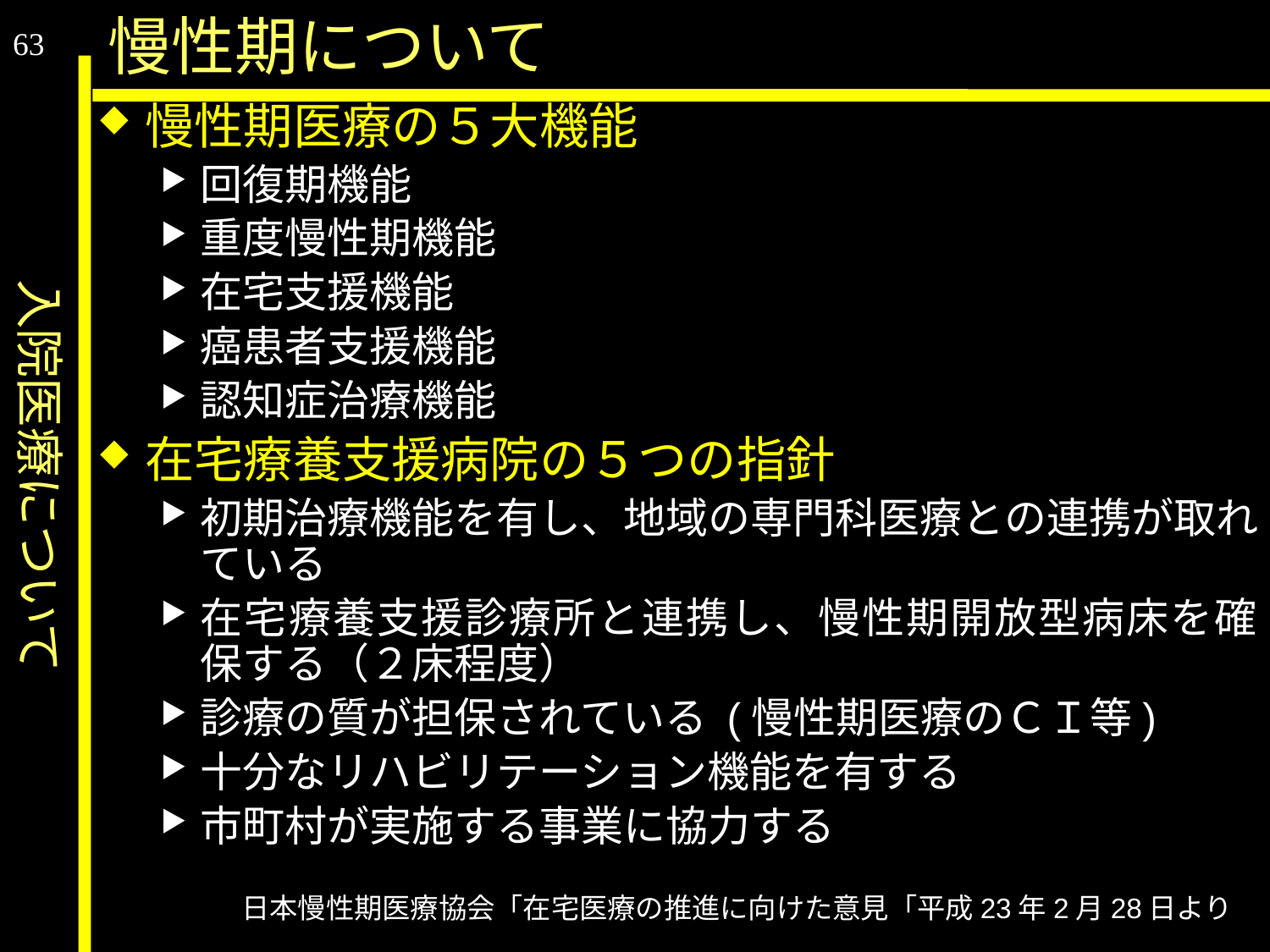

入院医療について
慢性期について
63

慢性期医療の５大機能
回復期機能
重度慢性期機能
在宅支援機能
癌患者支援機能
認知症治療機能
在宅療養支援病院の５つの指針
初期治療機能を有し、地域の専門科医療との連携が取れている
在宅療養支援診療所と連携し、慢性期開放型病床を確保する（２床程度）
診療の質が担保されている (慢性期医療のＣＩ等)
十分なリハビリテーション機能を有する
市町村が実施する事業に協力する
日本慢性期医療協会「在宅医療の推進に向けた意見「平成23年2月28日より